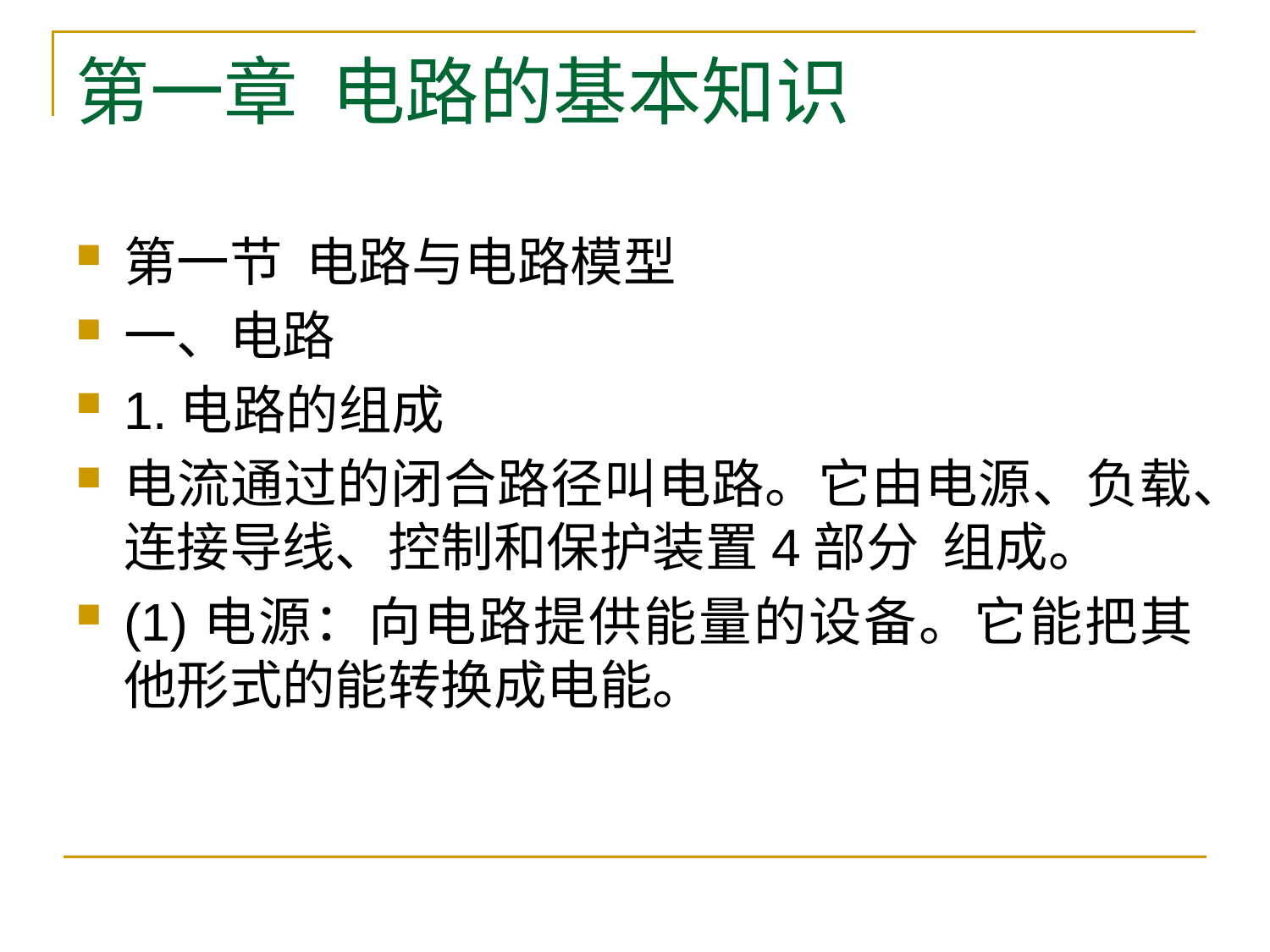

# 第一章  电路的基本知识
第一节  电路与电路模型
一、电路
1.电路的组成
电流通过的闭合路径叫电路。它由电源、负载、连接导线、控制和保护装置4部分  组成。
(1)电源：向电路提供能量的设备。它能把其他形式的能转换成电能。